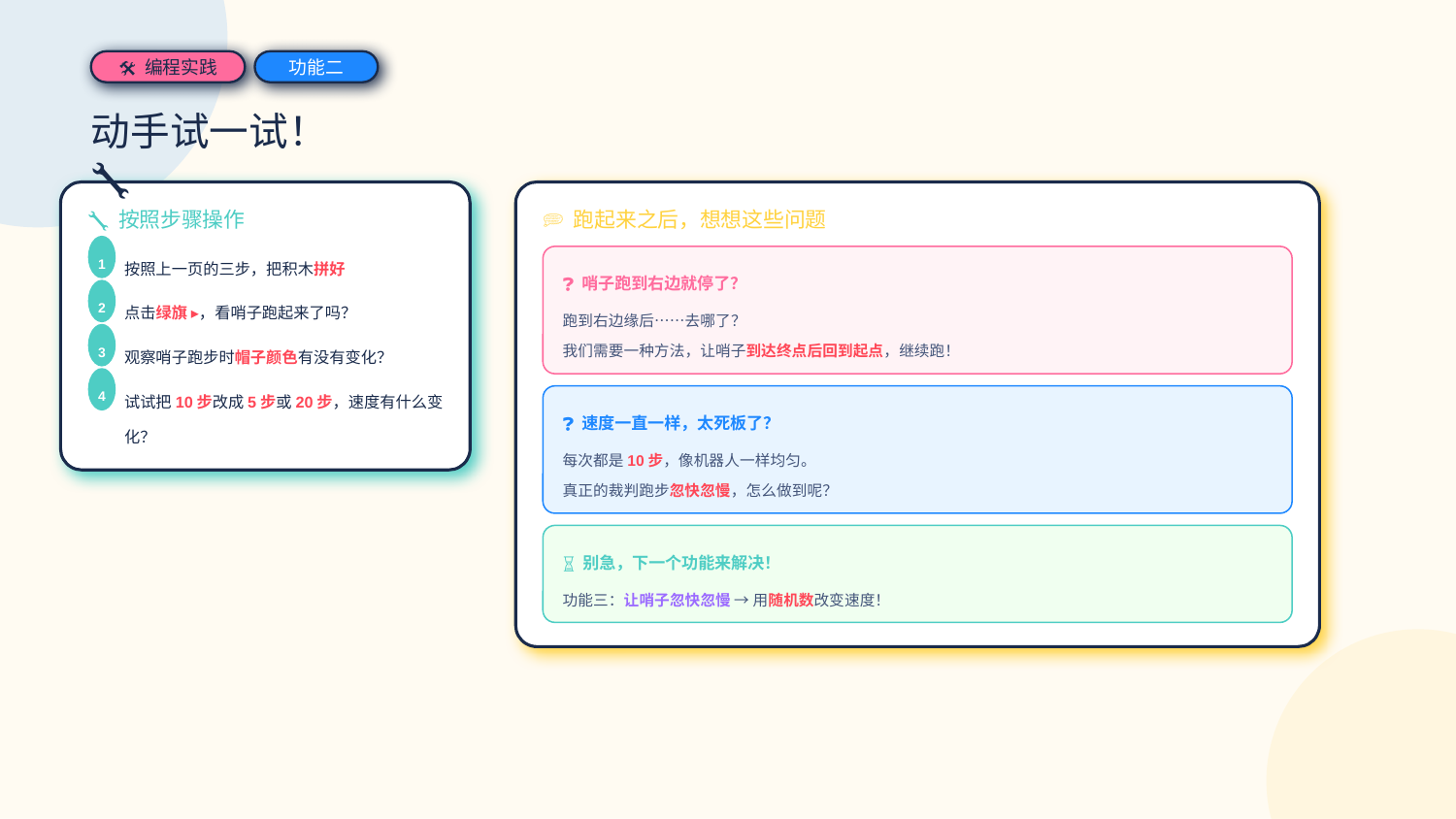

🛠 编程实践
功能二
动手试一试！🔧

🔧 按照步骤操作
💭 跑起来之后，想想这些问题
按照上一页的三步，把积木拼好
1

❓ 哨子跑到右边就停了？
2
点击绿旗 ▸，看哨子跑起来了吗？
跑到右边缘后……去哪了？
我们需要一种方法，让哨子到达终点后回到起点，继续跑！
3
观察哨子跑步时帽子颜色有没有变化？
4
试试把10步改成5步或20步，速度有什么变化？

❓ 速度一直一样，太死板了？
每次都是10步，像机器人一样均匀。
真正的裁判跑步忽快忽慢，怎么做到呢？

⏳ 别急，下一个功能来解决！
功能三：让哨子忽快忽慢 → 用随机数改变速度！